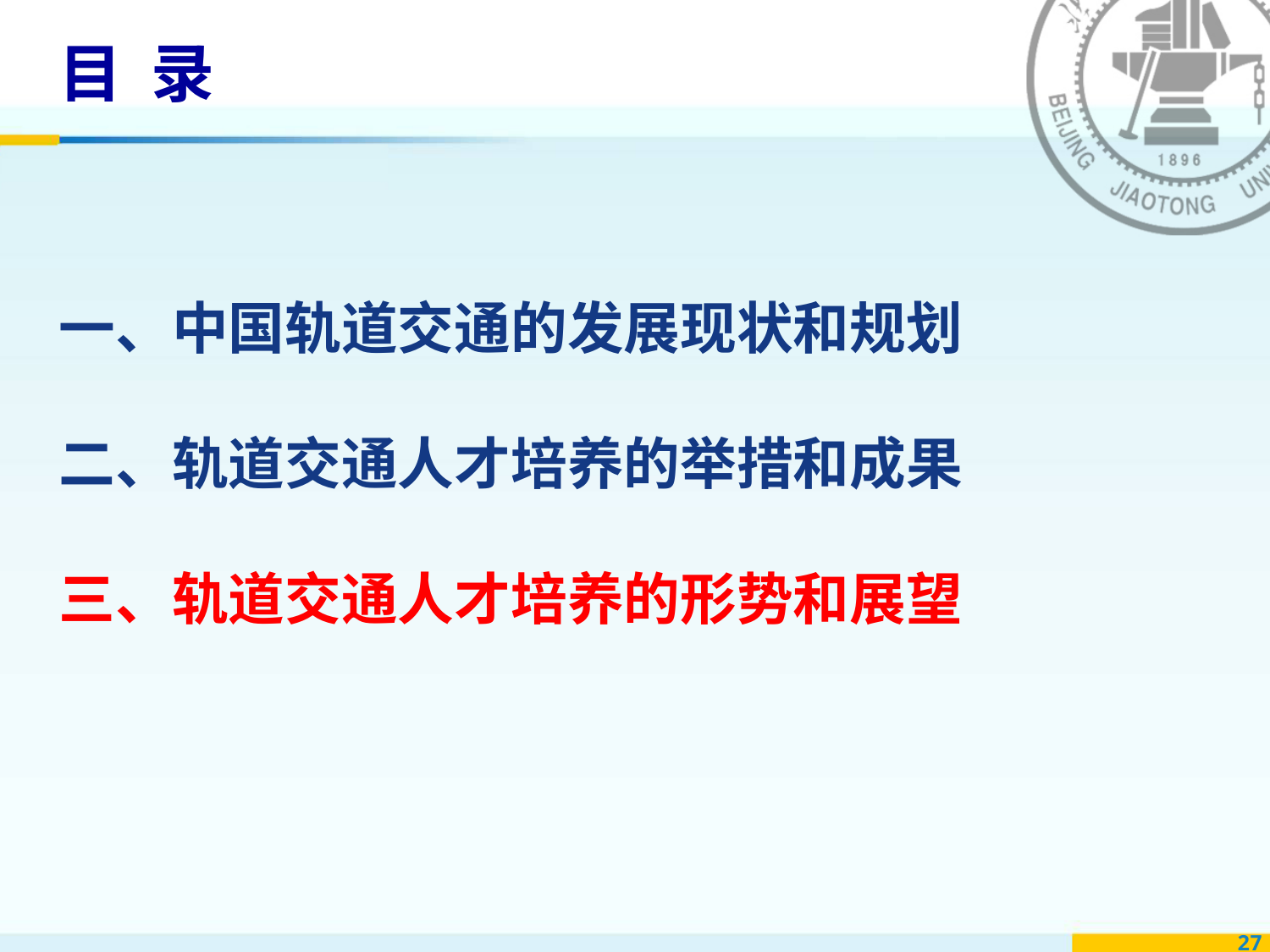

目  录
一、中国轨道交通的发展现状和规划
二、轨道交通人才培养的举措和成果
三、轨道交通人才培养的形势和展望
27